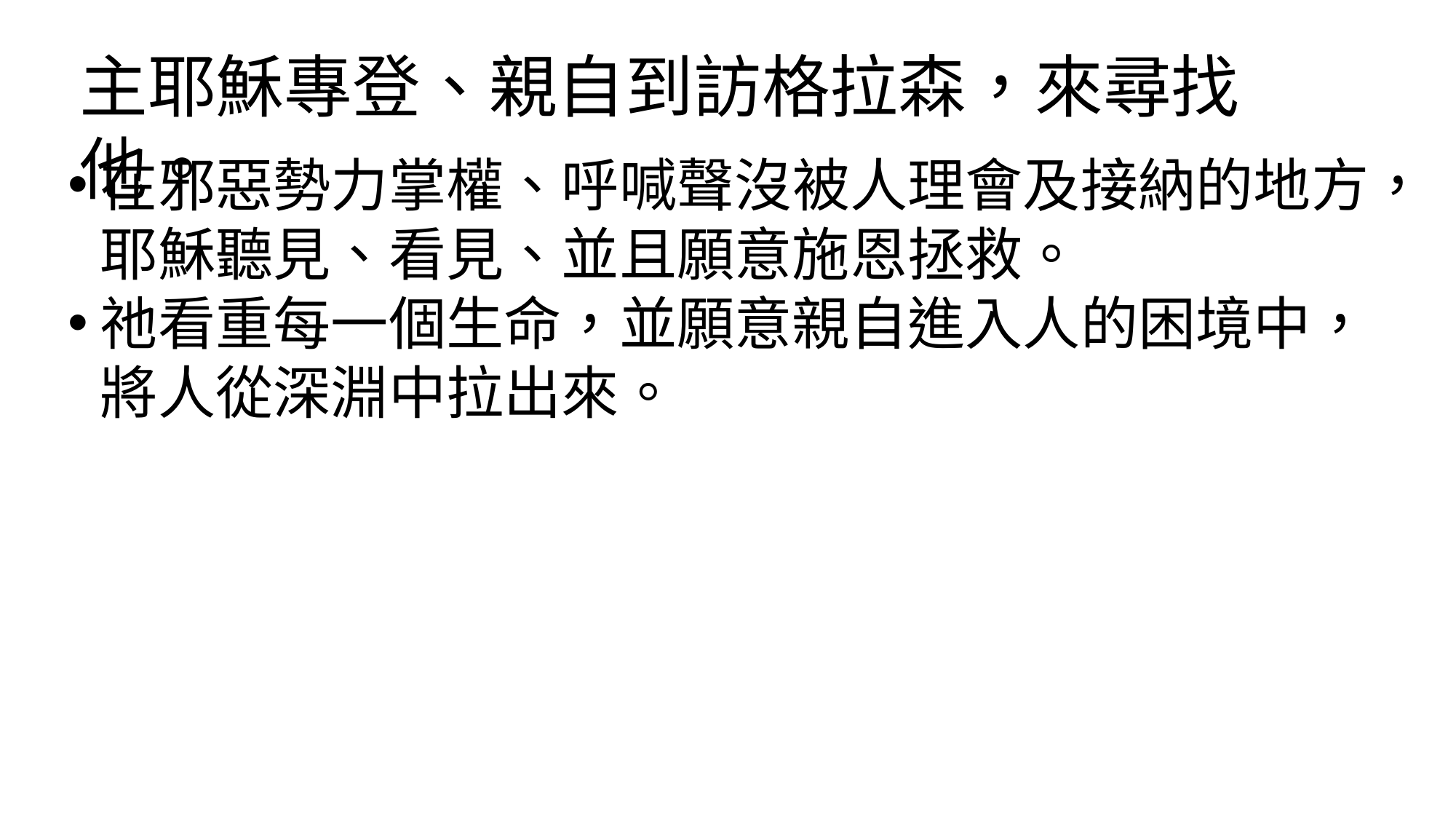

主耶穌專登、親自到訪格拉森，來尋找他。
在邪惡勢力掌權、呼喊聲沒被人理會及接納的地方，耶穌聽見、看見、並且願意施恩拯救。
祂看重每一個生命，並願意親自進入人的困境中，將人從深淵中拉出來。